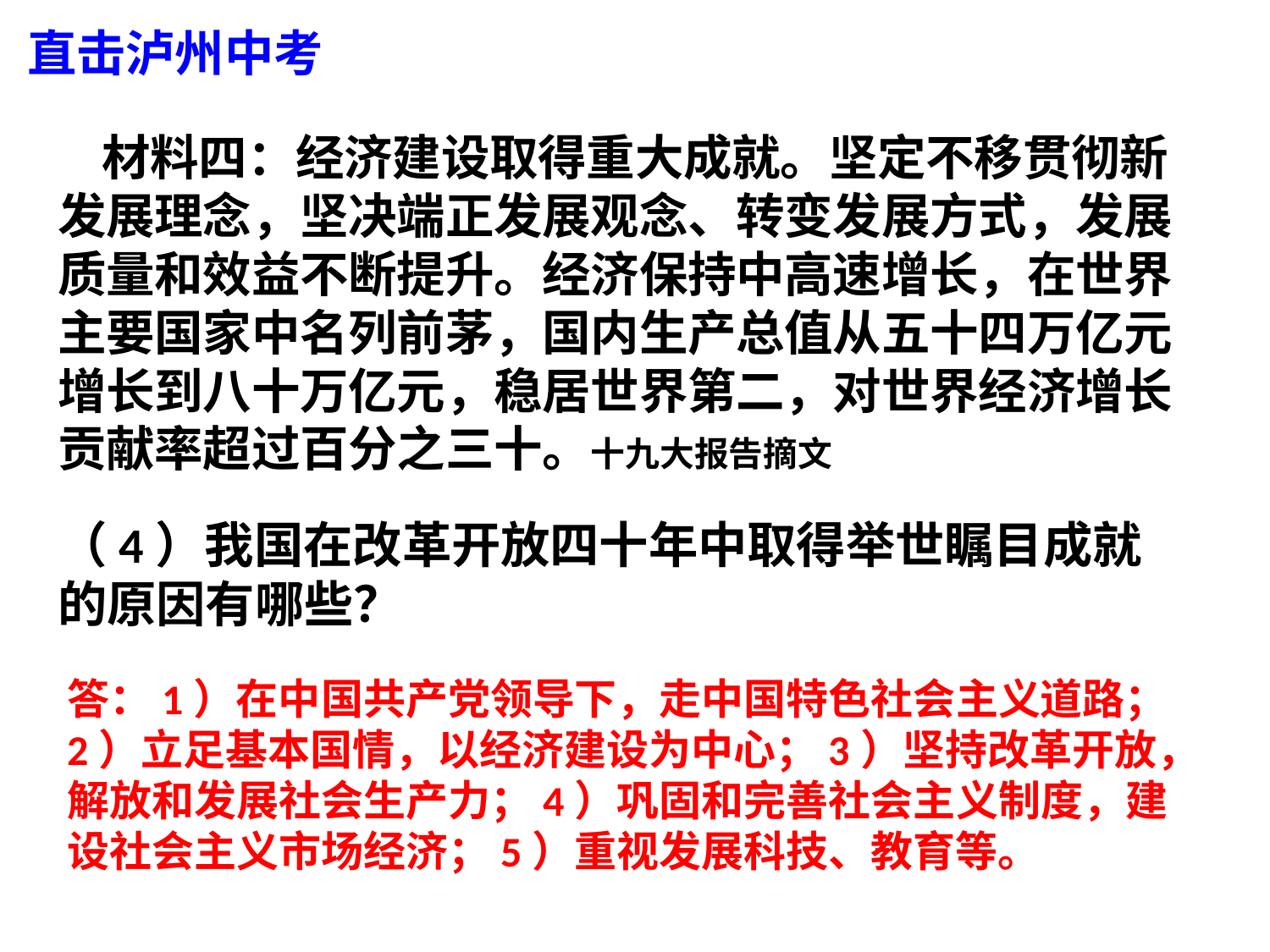

直击泸州中考
# 材料四：经济建设取得重大成就。坚定不移贯彻新发展理念，坚决端正发展观念、转变发展方式，发展质量和效益不断提升。经济保持中高速增长，在世界主要国家中名列前茅，国内生产总值从五十四万亿元增长到八十万亿元，稳居世界第二，对世界经济增长贡献率超过百分之三十。十九大报告摘文
（4）我国在改革开放四十年中取得举世瞩目成就的原因有哪些？
答：1）在中国共产党领导下，走中国特色社会主义道路；2）立足基本国情，以经济建设为中心；3）坚持改革开放，解放和发展社会生产力；4）巩固和完善社会主义制度，建设社会主义市场经济；5）重视发展科技、教育等。